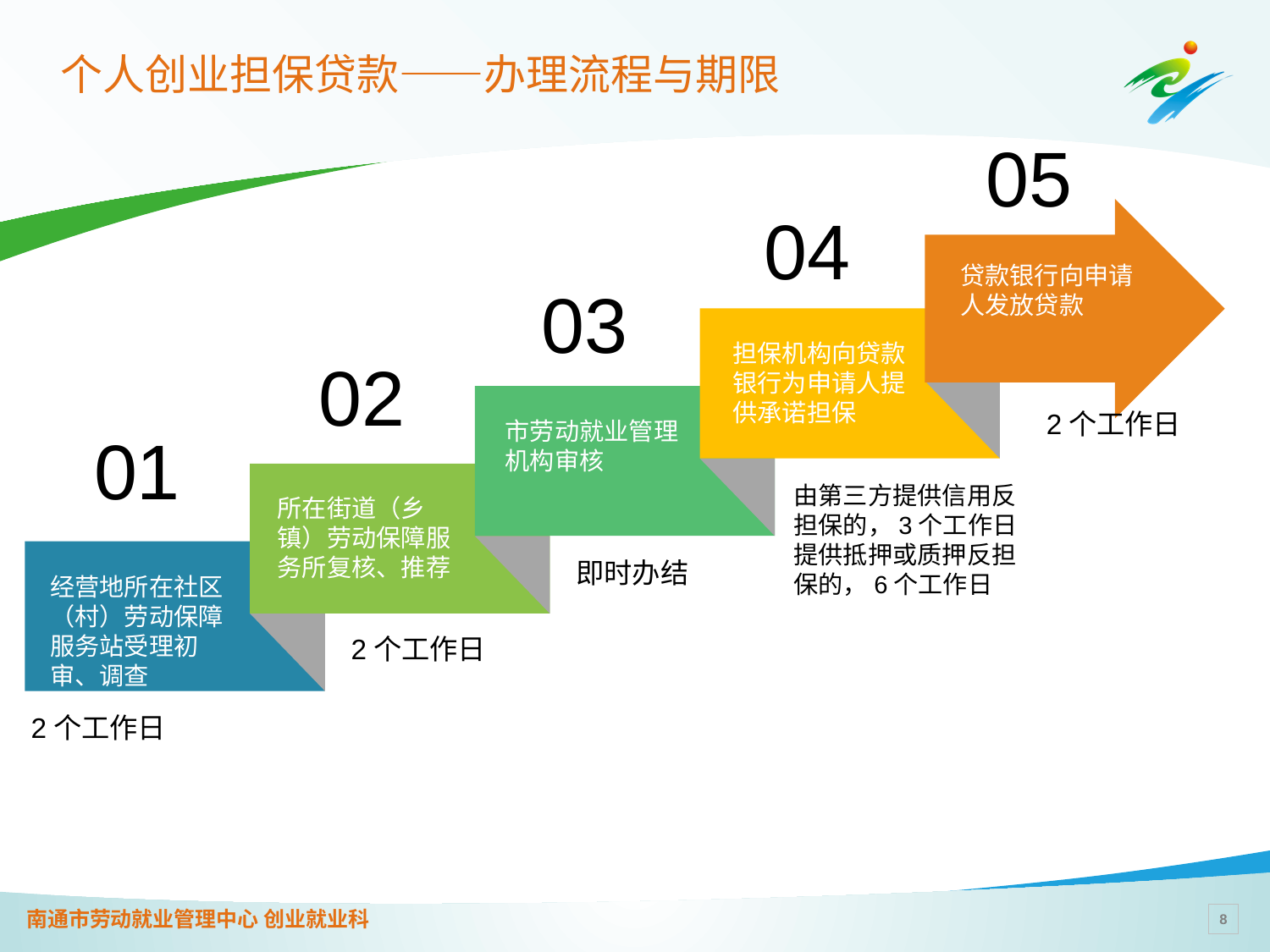

# 个人创业担保贷款——办理流程与期限
05

04
贷款银行向申请人发放贷款
03

担保机构向贷款银行为申请人提供承诺担保
02

2个工作日
市劳动就业管理机构审核

01

由第三方提供信用反担保的，3个工作日
提供抵押或质押反担保的，6个工作日
所在街道（乡镇）劳动保障服务所复核、推荐

即时办结
经营地所在社区（村）劳动保障服务站受理初审、调查
2个工作日
2个工作日